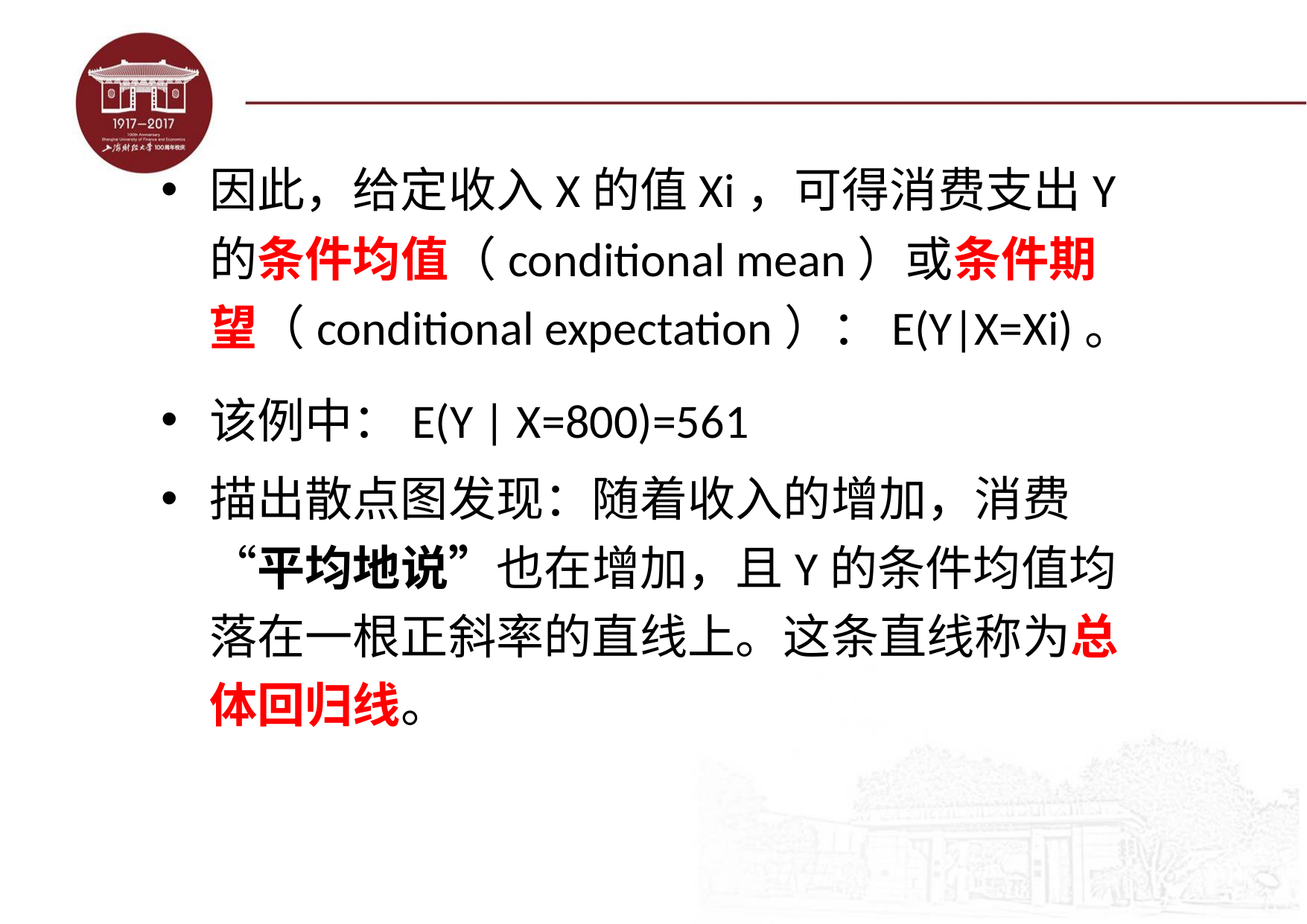

因此，给定收入X的值Xi，可得消费支出Y的条件均值（conditional mean）或条件期望（conditional expectation）：E(Y|X=Xi)。
该例中：E(Y | X=800)=561
描出散点图发现：随着收入的增加，消费“平均地说”也在增加，且Y的条件均值均落在一根正斜率的直线上。这条直线称为总体回归线。